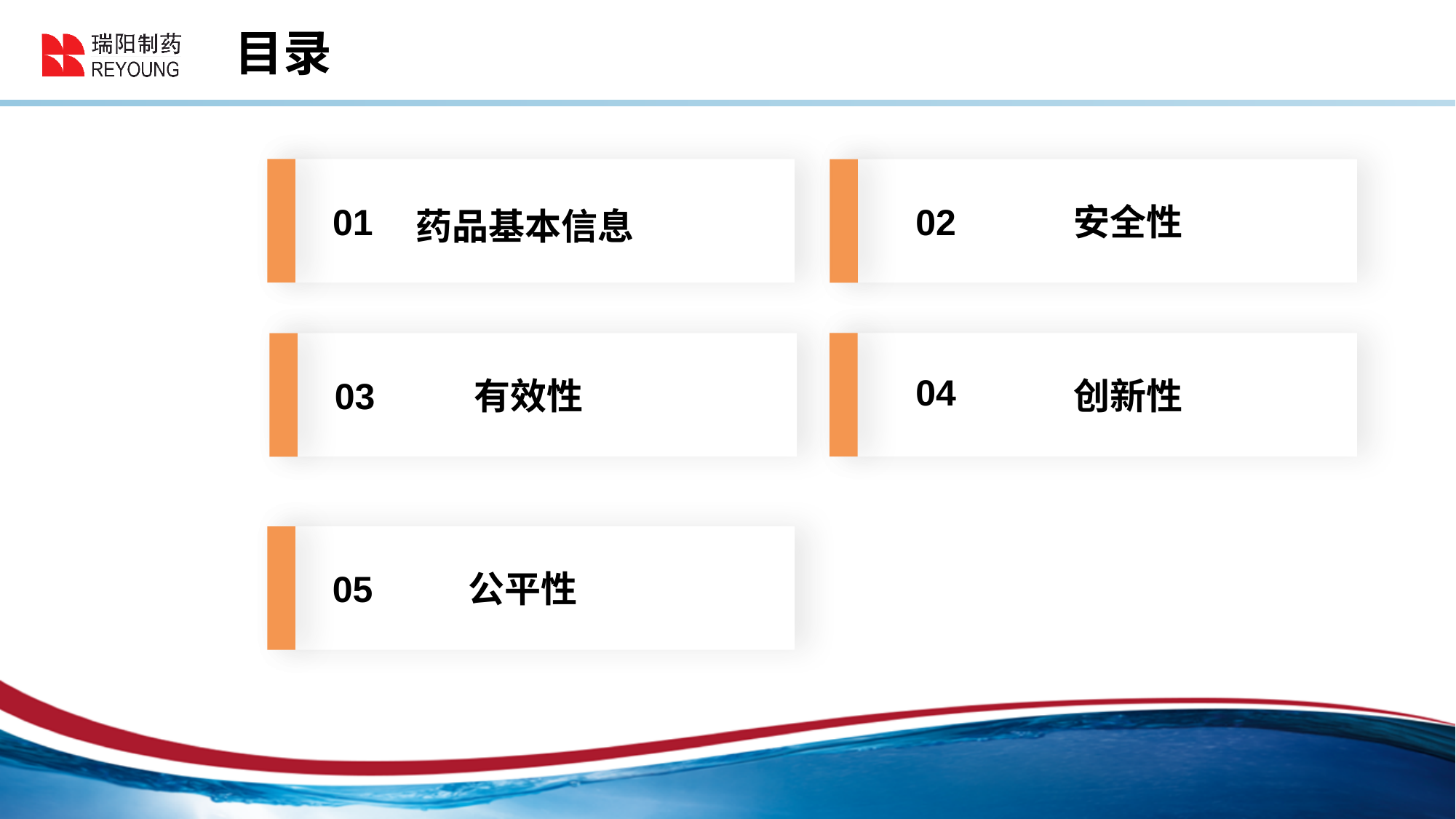

目录

安全性
01
02
药品基本信息

有效性
创新性
04
03

公平性
05